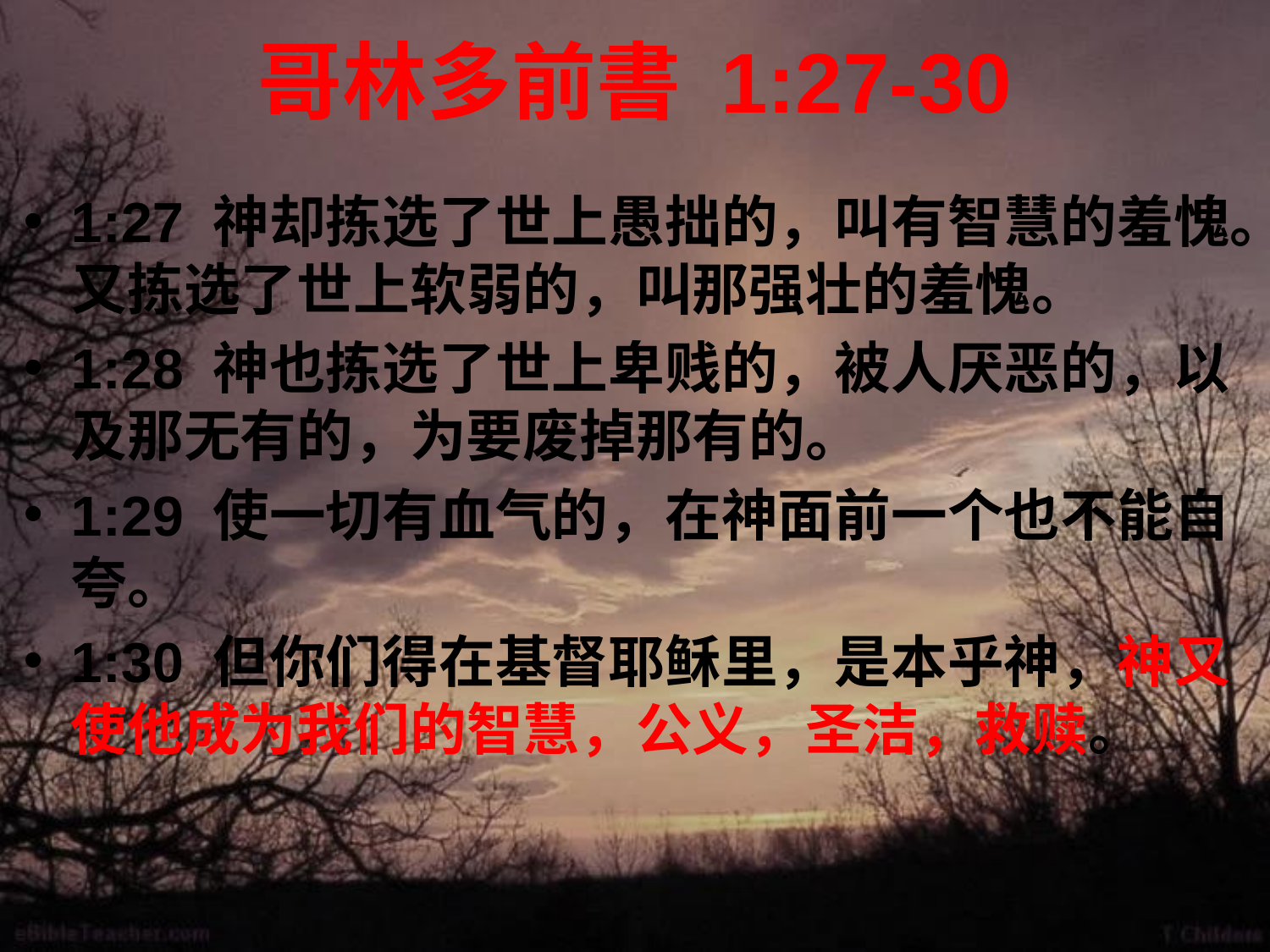

# 哥林多前書 1:27-30
1:27 神却拣选了世上愚拙的，叫有智慧的羞愧。又拣选了世上软弱的，叫那强壮的羞愧。
1:28 神也拣选了世上卑贱的，被人厌恶的，以及那无有的，为要废掉那有的。
1:29 使一切有血气的，在神面前一个也不能自夸。
1:30 但你们得在基督耶稣里，是本乎神，神又使他成为我们的智慧，公义，圣洁，救赎。